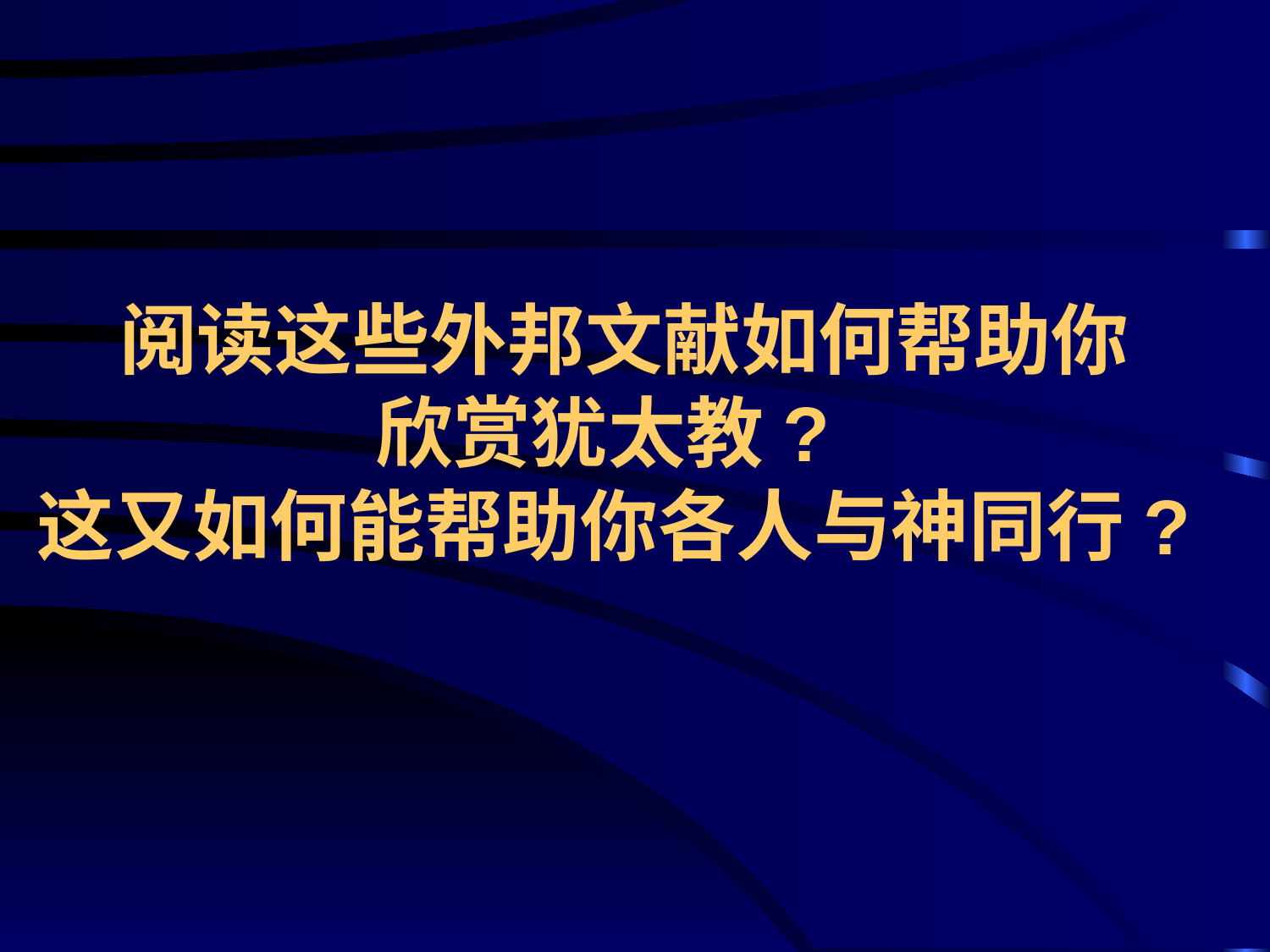

# 阅读这些外邦文献如何帮助你 欣赏犹太教? 这又如何能帮助你各人与神同行?